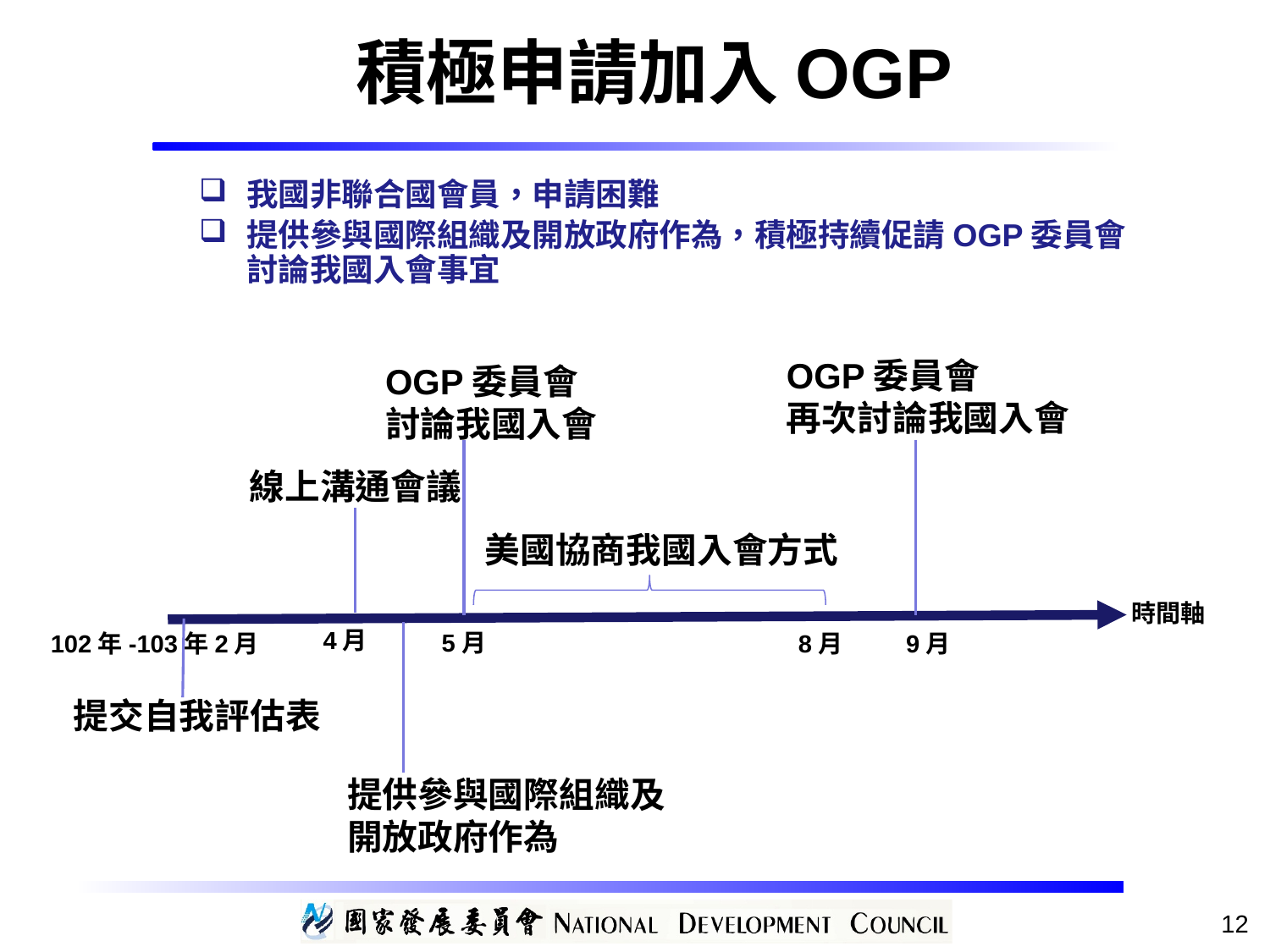

積極申請加入OGP
我國非聯合國會員，申請困難
提供參與國際組織及開放政府作為，積極持續促請OGP委員會討論我國入會事宜

OGP委員會
再次討論我國入會
OGP委員會
討論我國入會

線上溝通會議
美國協商我國入會方式
時間軸
4月
5月
8月
9月
102年-103年2月
提交自我評估表
提供參與國際組織及開放政府作為
12